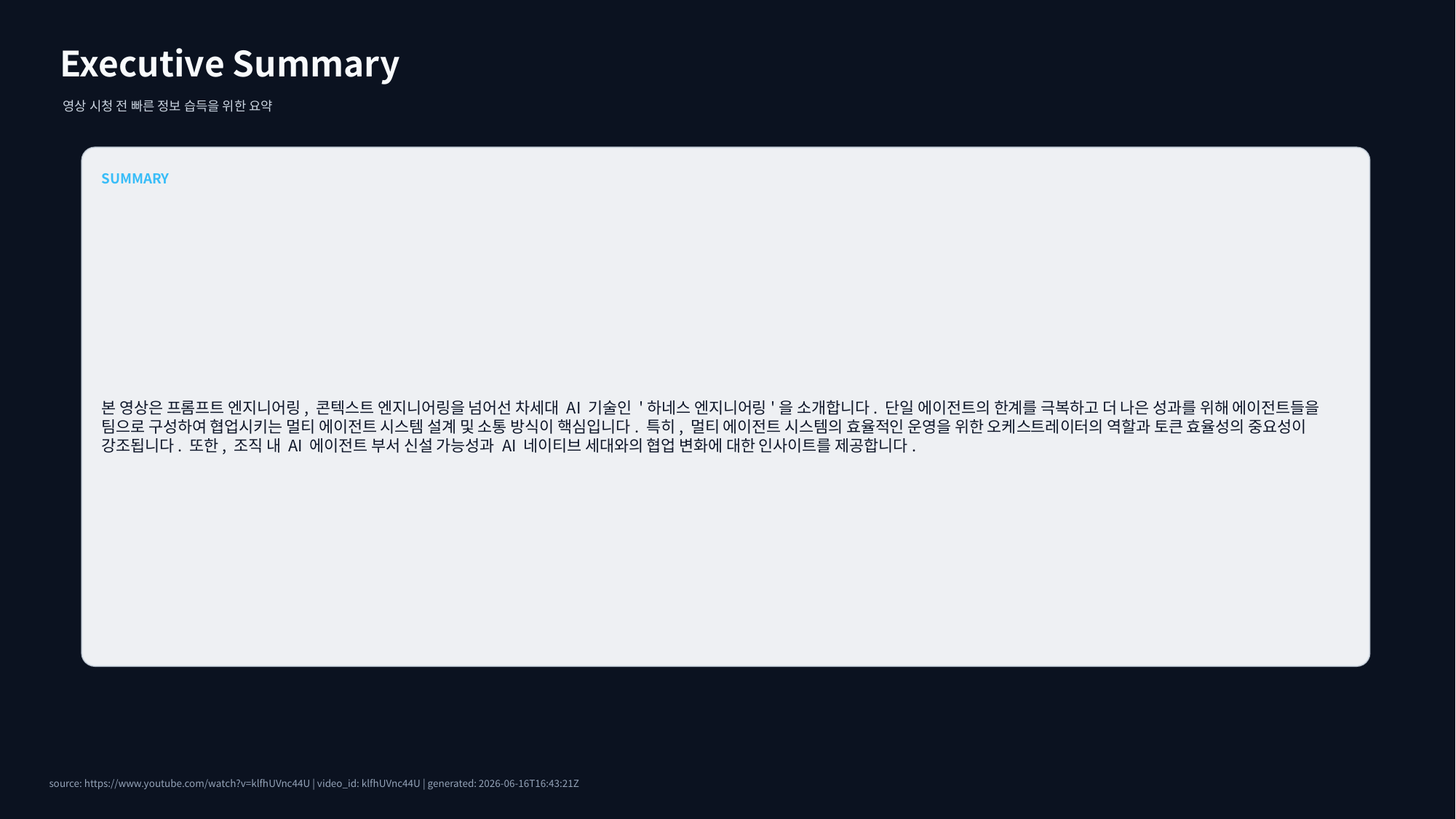

Executive Summary
영상 시청 전 빠른 정보 습득을 위한 요약

SUMMARY
본 영상은 프롬프트 엔지니어링, 콘텍스트 엔지니어링을 넘어선 차세대 AI 기술인 '하네스 엔지니어링'을 소개합니다. 단일 에이전트의 한계를 극복하고 더 나은 성과를 위해 에이전트들을 팀으로 구성하여 협업시키는 멀티 에이전트 시스템 설계 및 소통 방식이 핵심입니다. 특히, 멀티 에이전트 시스템의 효율적인 운영을 위한 오케스트레이터의 역할과 토큰 효율성의 중요성이 강조됩니다. 또한, 조직 내 AI 에이전트 부서 신설 가능성과 AI 네이티브 세대와의 협업 변화에 대한 인사이트를 제공합니다.
source: https://www.youtube.com/watch?v=klfhUVnc44U | video_id: klfhUVnc44U | generated: 2026-06-16T16:43:21Z